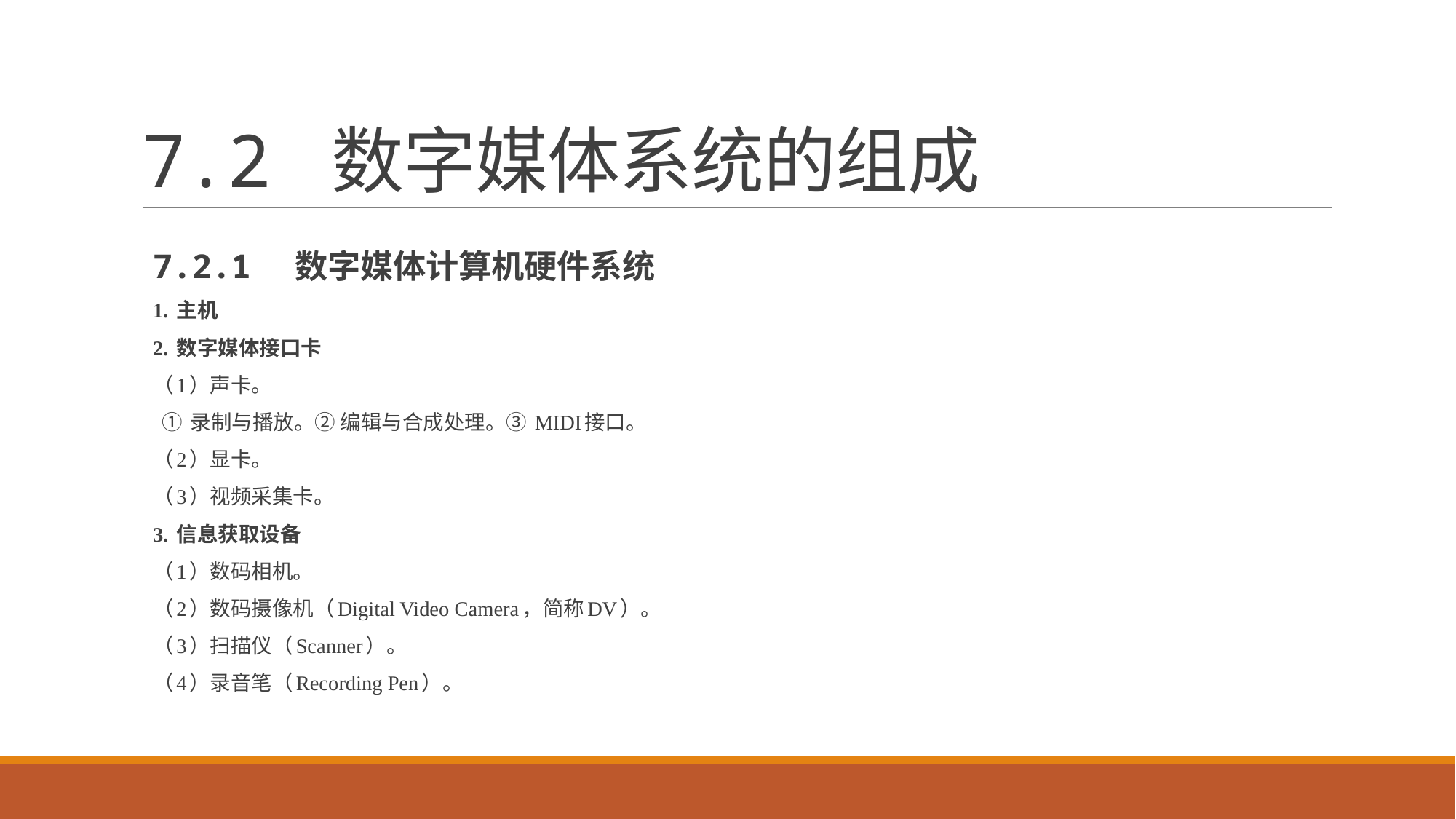

# 7.2 数字媒体系统的组成
7.2.1  数字媒体计算机硬件系统
1. 主机
2. 数字媒体接口卡
（1）声卡。
  ① 录制与播放。② 编辑与合成处理。③ MIDI接口。
（2）显卡。
（3）视频采集卡。
3. 信息获取设备
（1）数码相机。
（2）数码摄像机（Digital Video Camera，简称DV）。
（3）扫描仪（Scanner）。
（4）录音笔（Recording Pen）。